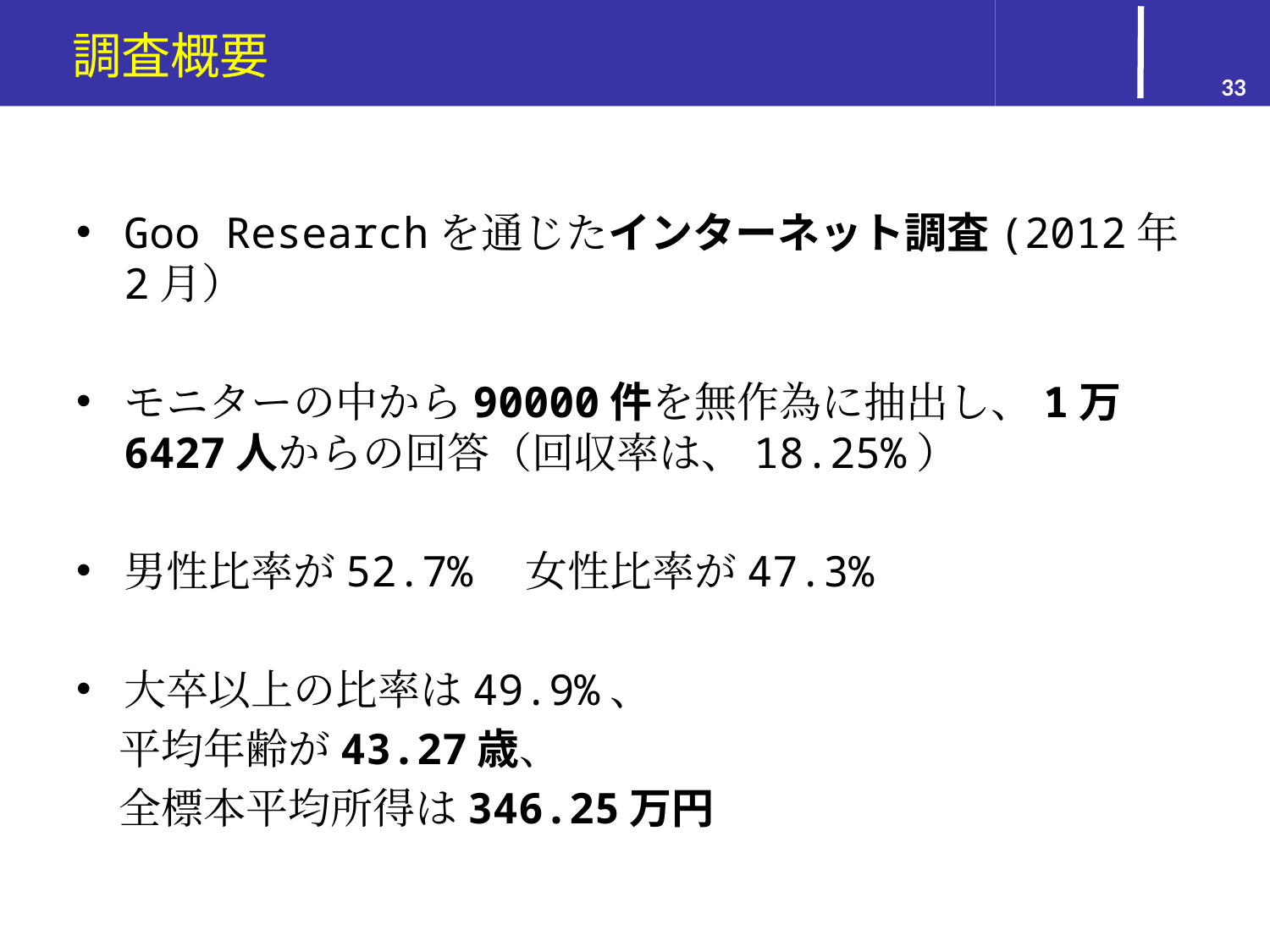

# 調査概要
33

Goo Researchを通じたインターネット調査(2012年2月）

モニターの中から90000件を無作為に抽出し、1万6427人からの回答（回収率は、18.25%）

男性比率が52.7%　女性比率が47.3%

大卒以上の比率は49.9%、
　平均年齢が43.27歳、
　全標本平均所得は346.25万円